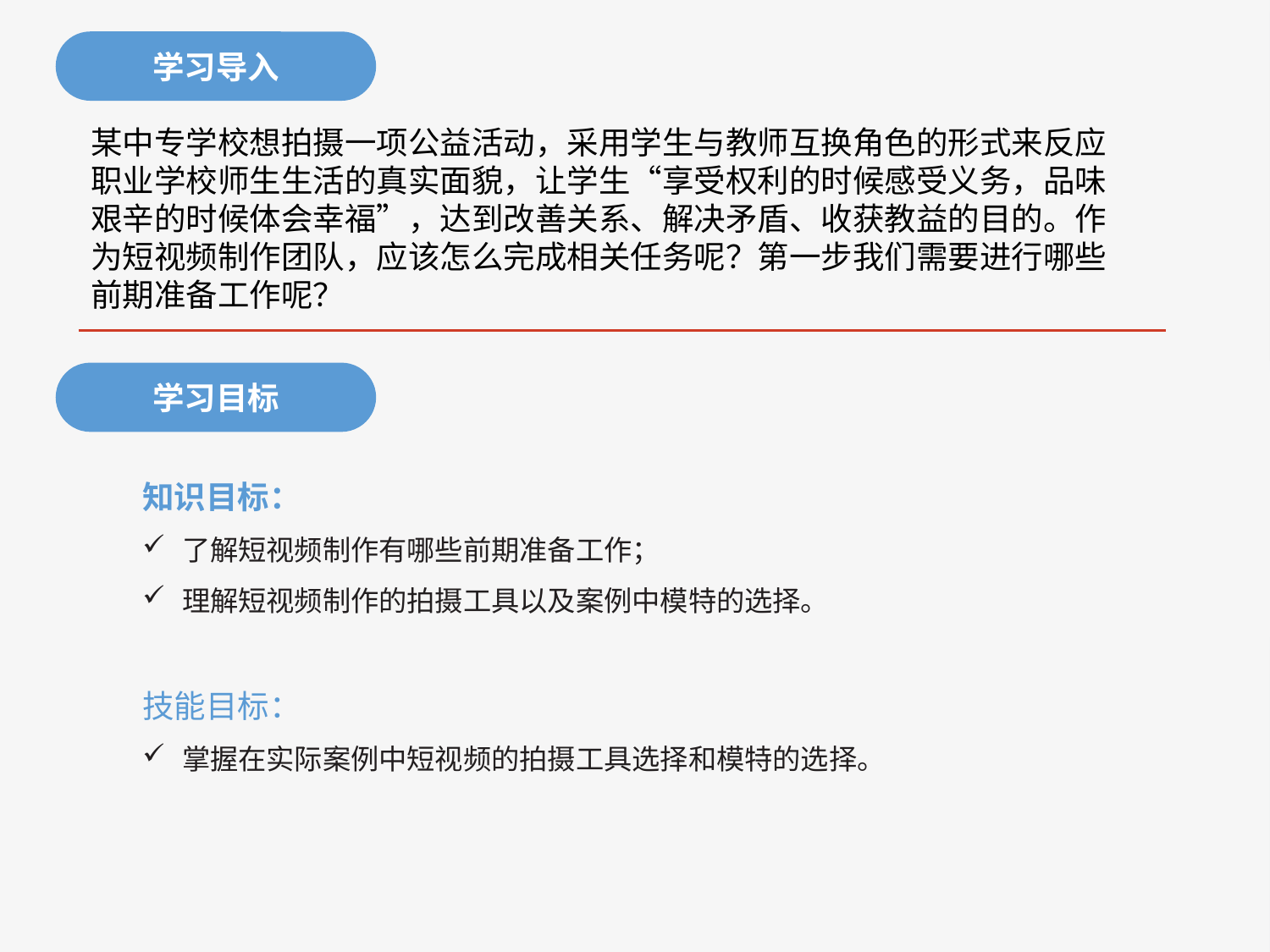

学习导入
某中专学校想拍摄一项公益活动，采用学生与教师互换角色的形式来反应职业学校师生生活的真实面貌，让学生“享受权利的时候感受义务，品味艰辛的时候体会幸福”，达到改善关系、解决矛盾、收获教益的目的。作为短视频制作团队，应该怎么完成相关任务呢？第一步我们需要进行哪些前期准备工作呢？

学习目标
知识目标：
了解短视频制作有哪些前期准备工作；
理解短视频制作的拍摄工具以及案例中模特的选择。

技能目标：
掌握在实际案例中短视频的拍摄工具选择和模特的选择。